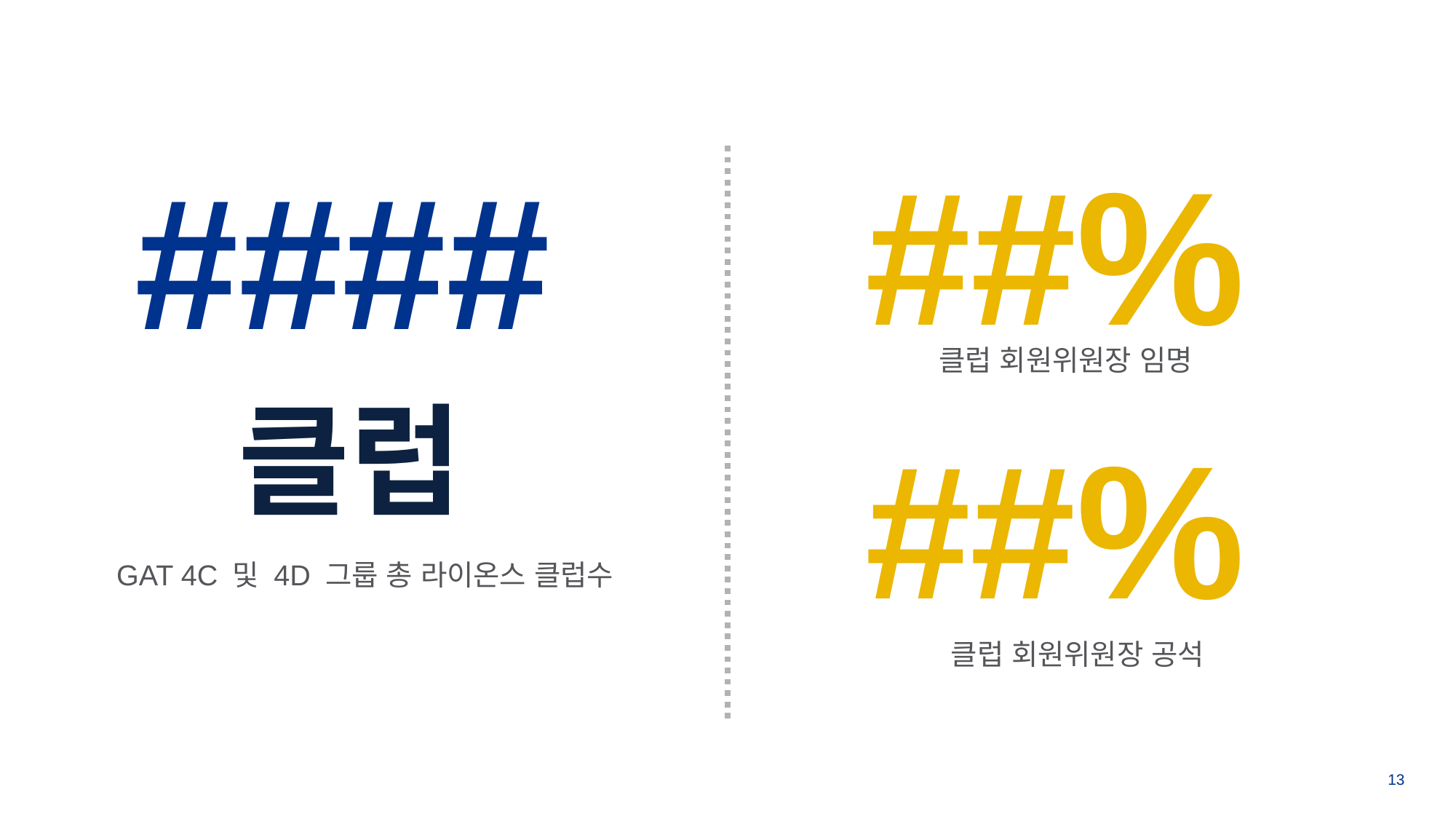

##%
####
클럽 회원위원장 임명
클럽
##%
GAT 4C 및 4D 그룹 총 라이온스 클럽수
클럽 회원위원장 공석
13